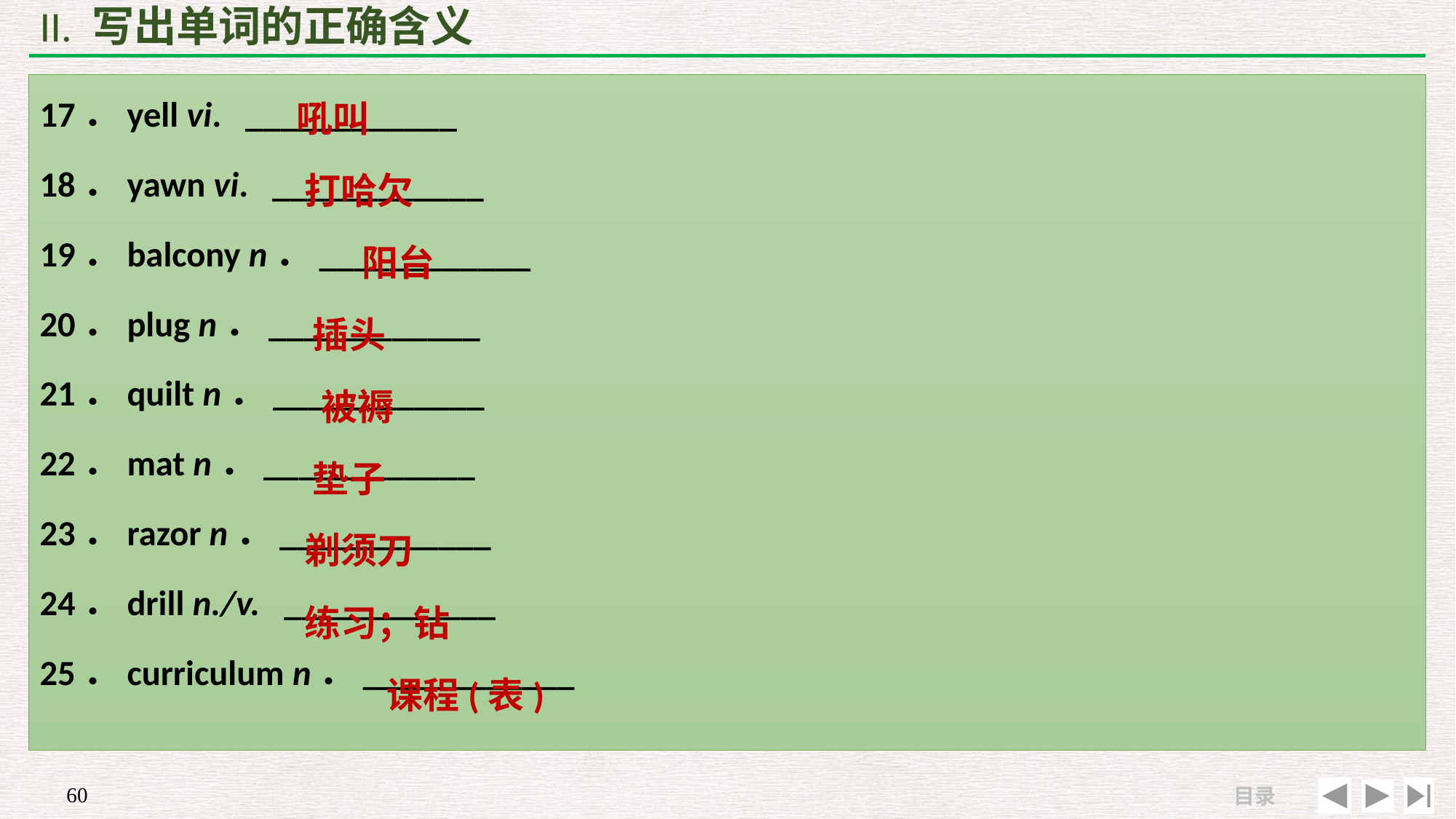

# II. 写出单词的正确含义
  吼叫
   打哈欠
          阳台
    插头
     被褥
    垫子
   剃须刀
   练习；钻
             课程(表)
17．yell vi.   ____________
18．yawn vi.   ____________
19．balcony n．____________
20．plug n．____________
21．quilt n．____________
22．mat n．____________
23．razor n．____________
24．drill n./v.   ____________
25．curriculum n．____________